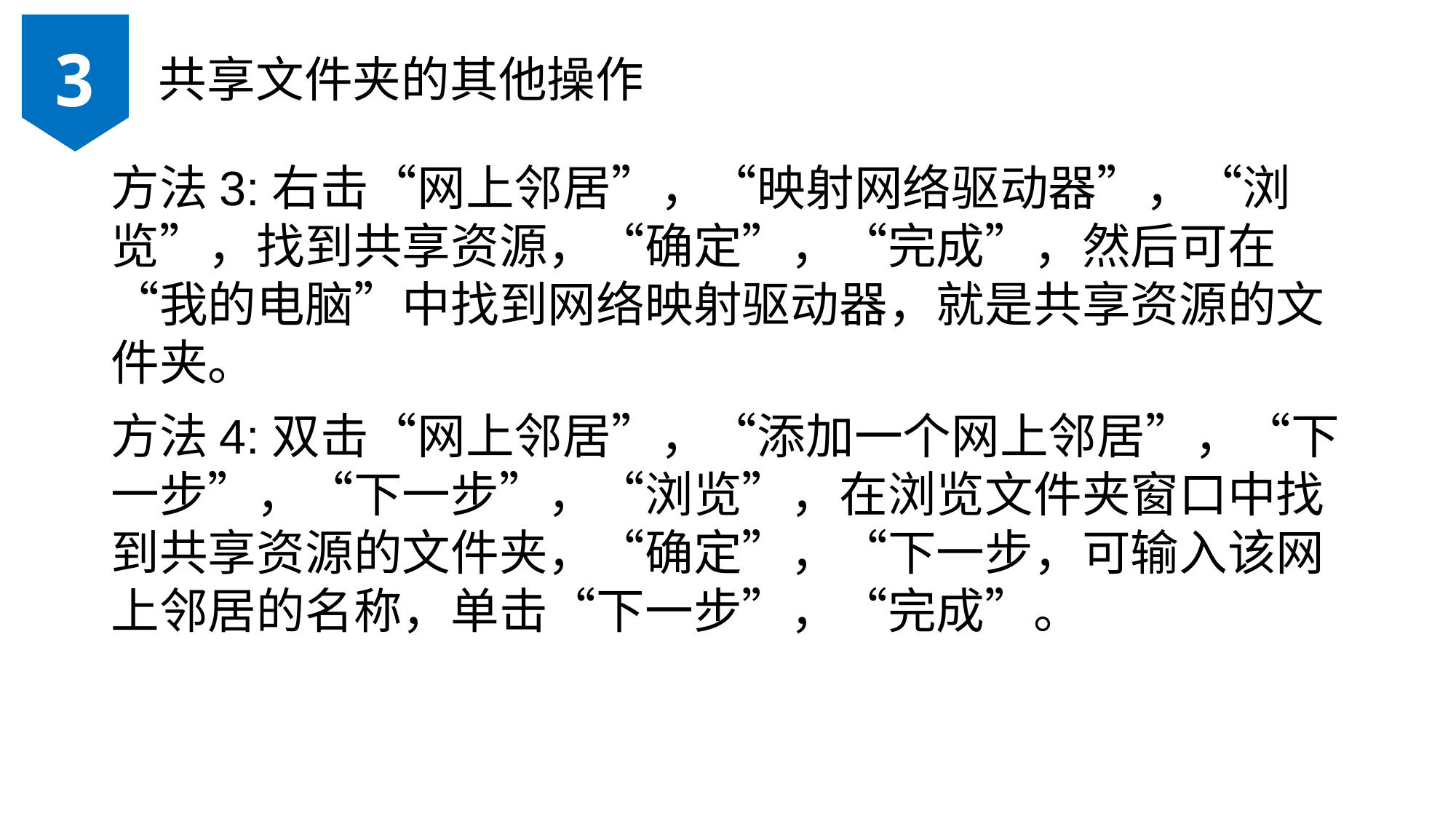

3

共享文件夹的其他操作
方法3:右击“网上邻居”，“映射网络驱动器”，“浏览”，找到共享资源，“确定”，“完成”，然后可在“我的电脑”中找到网络映射驱动器，就是共享资源的文件夹。
方法4:双击“网上邻居”，“添加一个网上邻居”，“下一步”，“下一步”，“浏览”，在浏览文件夹窗口中找到共享资源的文件夹，“确定”，“下一步，可输入该网上邻居的名称，单击“下一步”，“完成”。